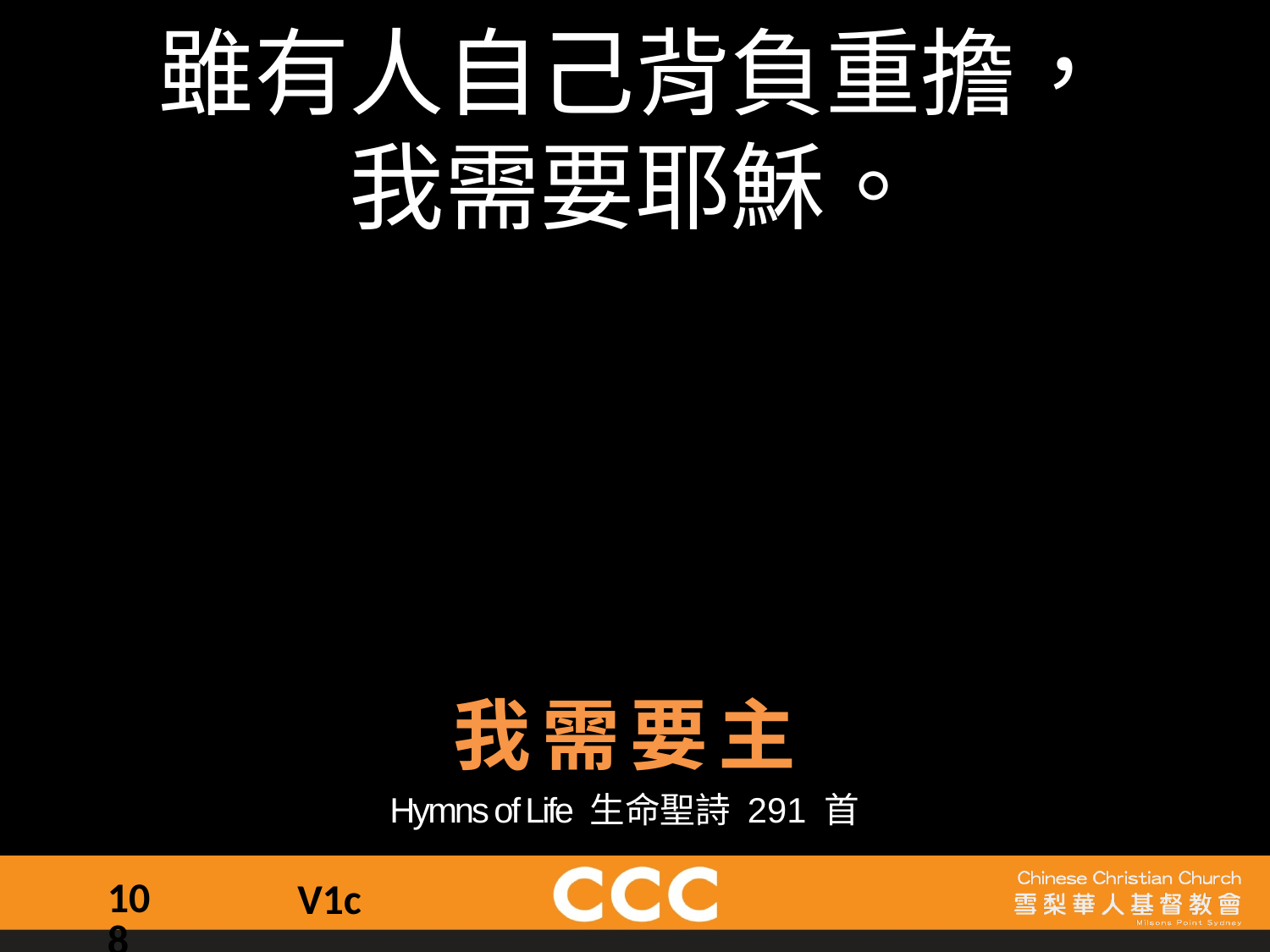

雖有人自己背負重擔，
我需要耶穌。
我需要主
Hymns of Life 生命聖詩 291 首
108
V1c